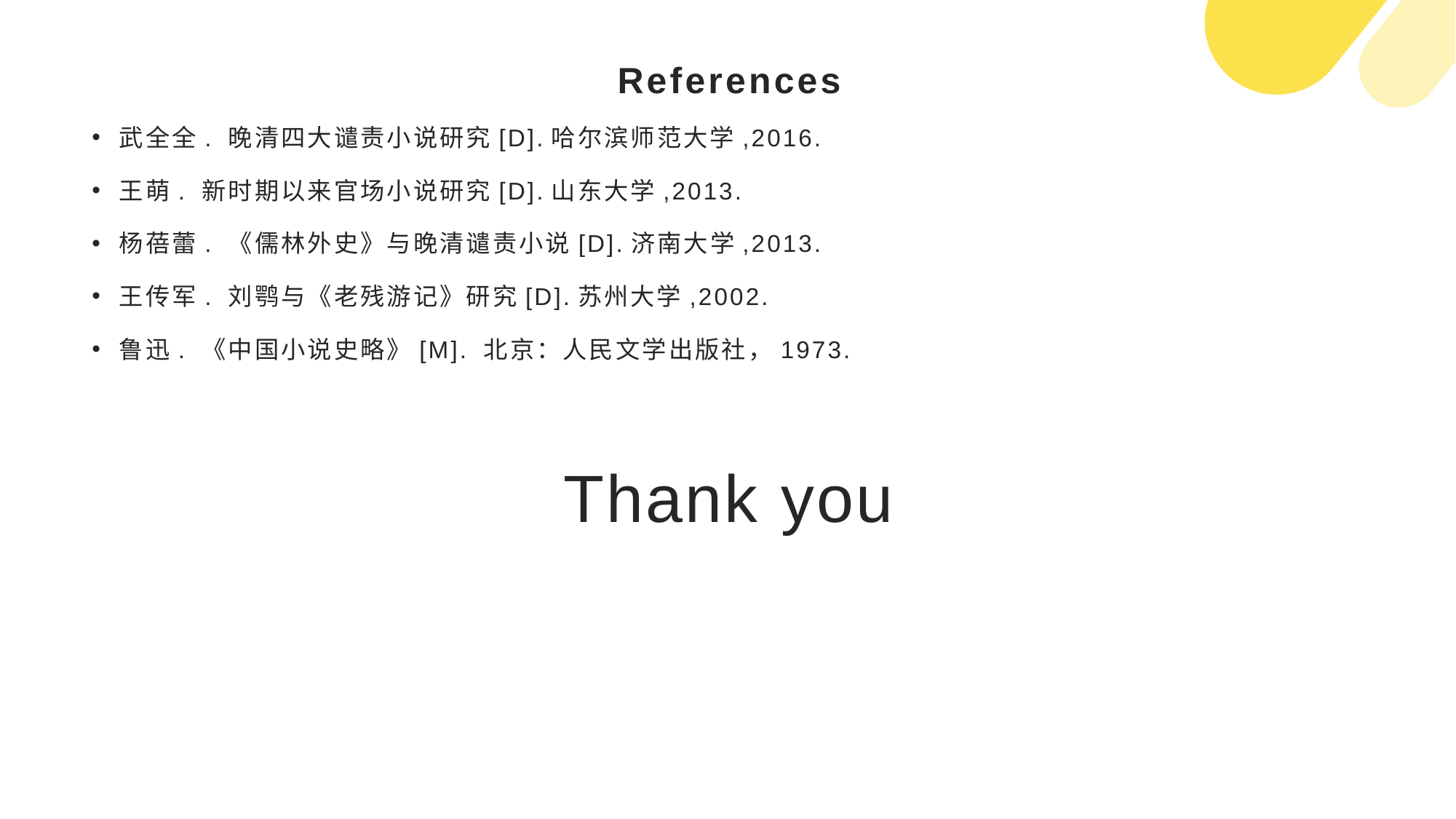

# References
武全全. 晚清四大谴责小说研究[D].哈尔滨师范大学,2016.
王萌. 新时期以来官场小说研究[D].山东大学,2013.
杨蓓蕾. 《儒林外史》与晚清谴责小说[D].济南大学,2013.
王传军. 刘鹗与《老残游记》研究[D].苏州大学,2002.
鲁迅. 《中国小说史略》[M]. 北京：人民文学出版社，1973.

Thank you